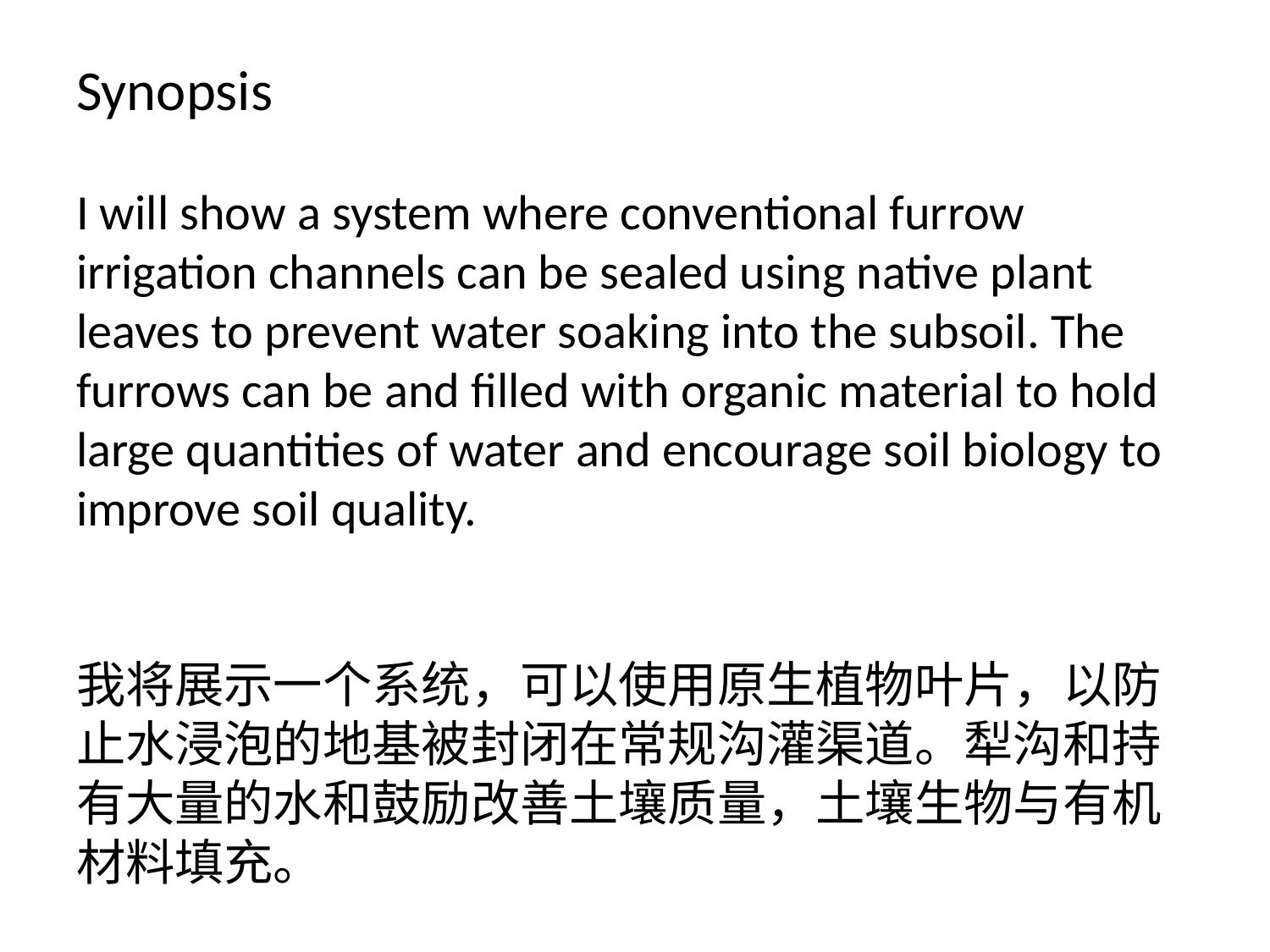

# Synopsis I will show a system where conventional furrow irrigation channels can be sealed using native plant leaves to prevent water soaking into the subsoil. The furrows can be and filled with organic material to hold large quantities of water and encourage soil biology to  improve soil quality. 我将展示一个系统，可以使用原生植物叶片，以防止水浸泡的地基被封闭在常规沟灌渠道。犁沟和持有大量的水和鼓励改善土壤质量，土壤生物与有机材料填充。